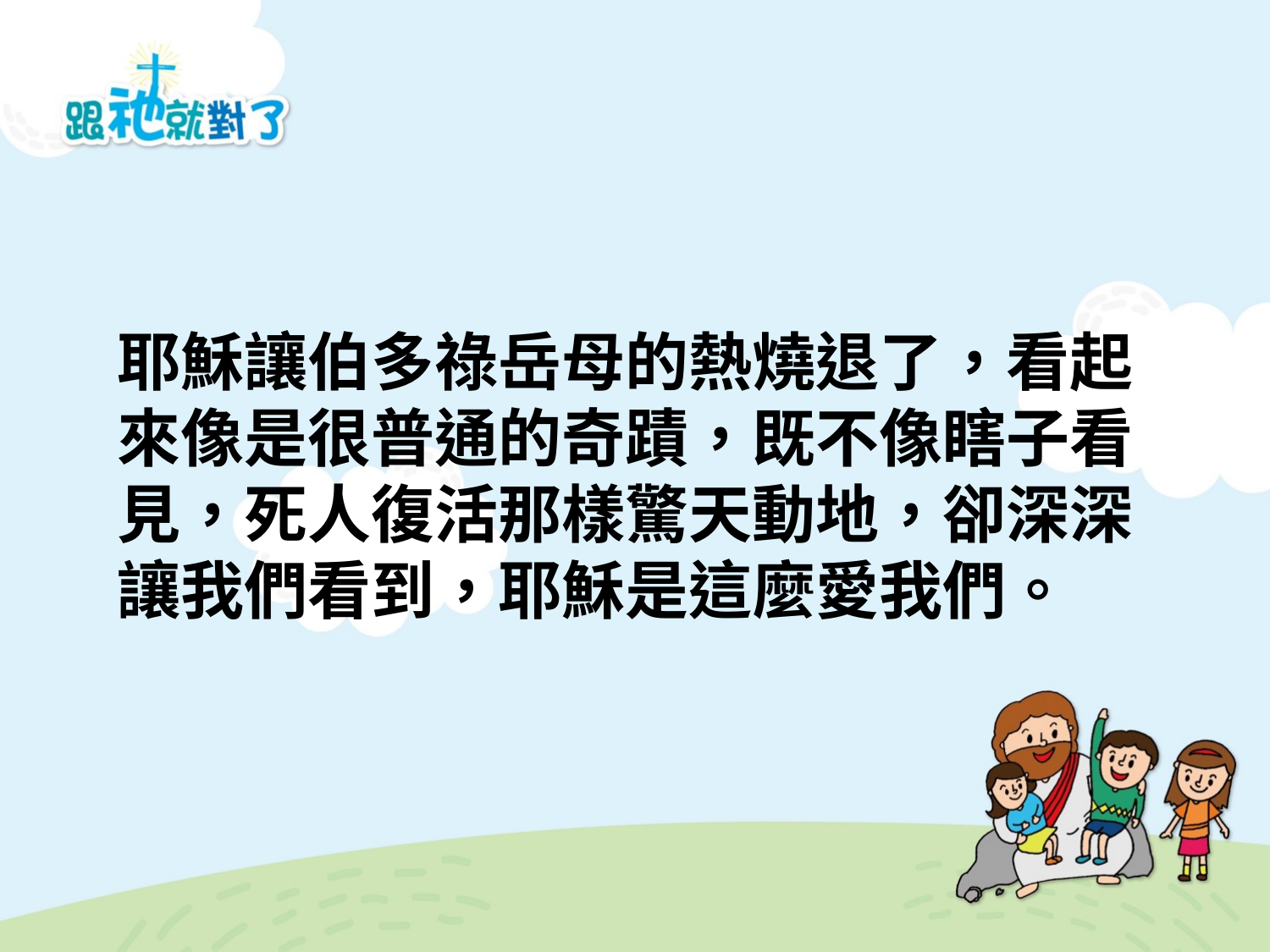

耶穌讓伯多祿岳母的熱燒退了，看起來像是很普通的奇蹟，既不像瞎子看見，死人復活那樣驚天動地，卻深深讓我們看到，耶穌是這麼愛我們。